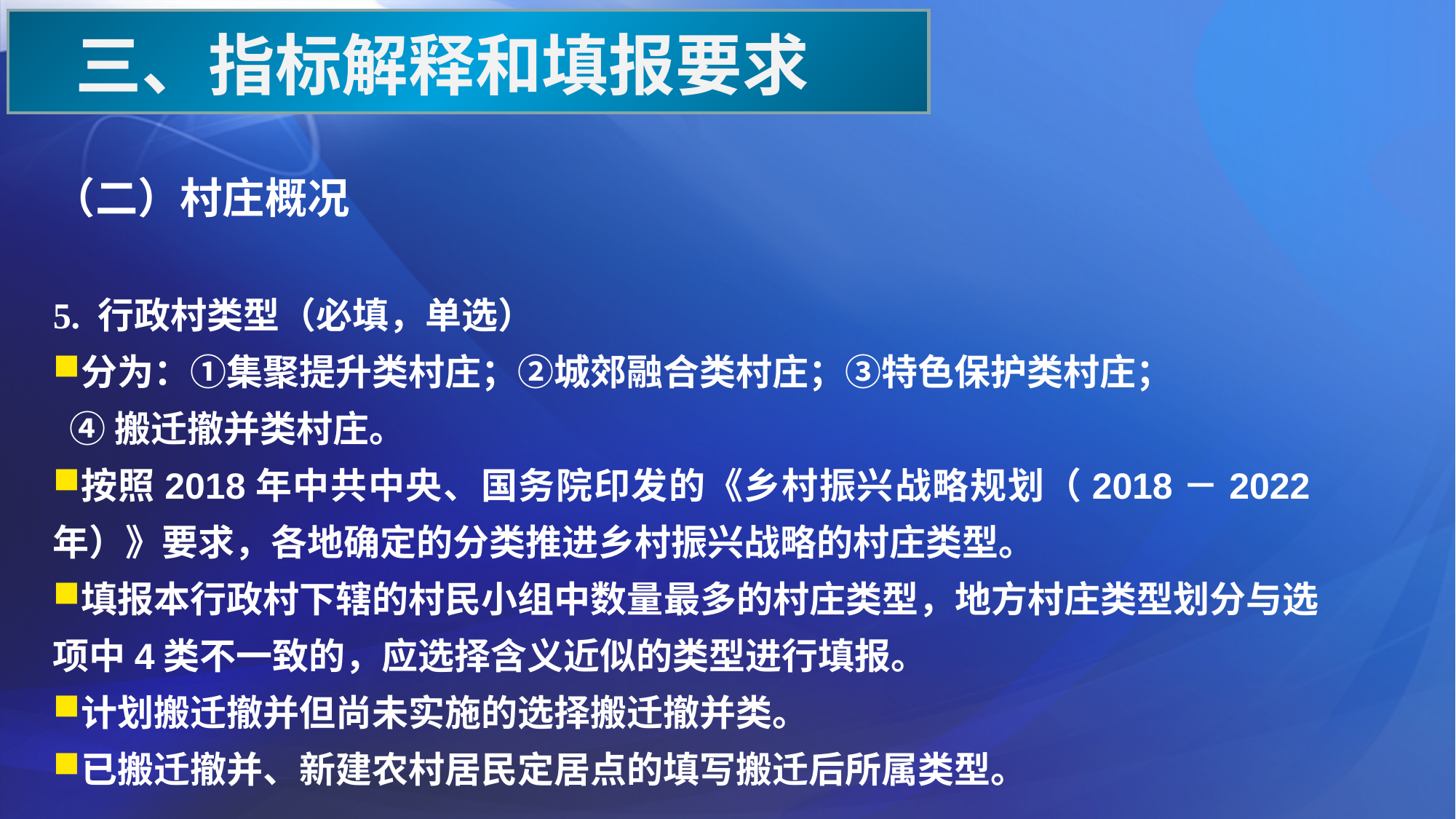

三、指标解释和填报要求
（二）村庄概况

5. 行政村类型（必填，单选）
分为：①集聚提升类村庄；②城郊融合类村庄；③特色保护类村庄；
  ④搬迁撤并类村庄。
按照2018年中共中央、国务院印发的《乡村振兴战略规划（2018－2022年）》要求，各地确定的分类推进乡村振兴战略的村庄类型。
填报本行政村下辖的村民小组中数量最多的村庄类型，地方村庄类型划分与选项中4类不一致的，应选择含义近似的类型进行填报。
计划搬迁撤并但尚未实施的选择搬迁撤并类。
已搬迁撤并、新建农村居民定居点的填写搬迁后所属类型。